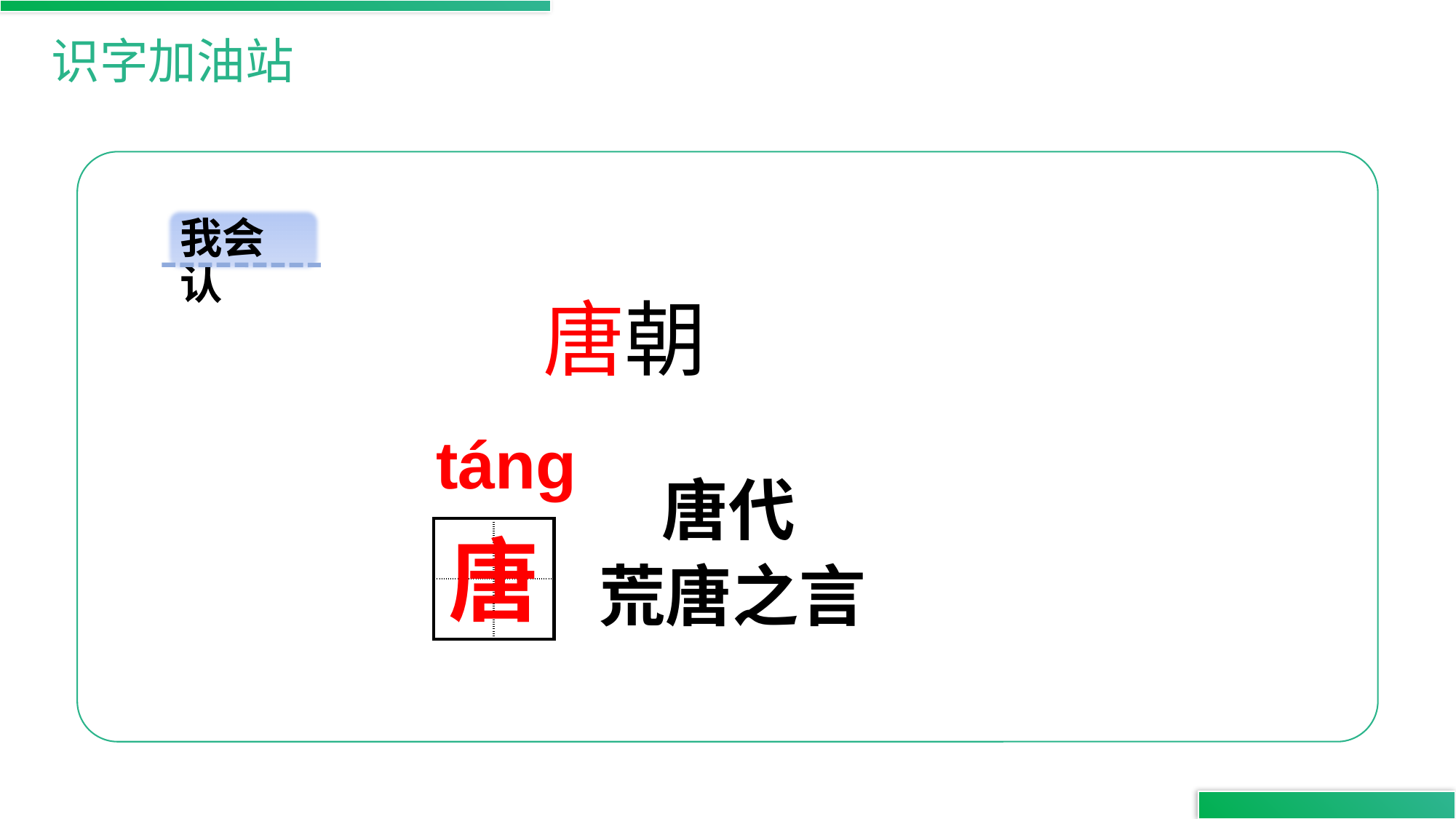

识字加油站
我会认

唐朝
táng
唐代
唐
|  |  |
| --- | --- |
|  |  |
荒唐之言